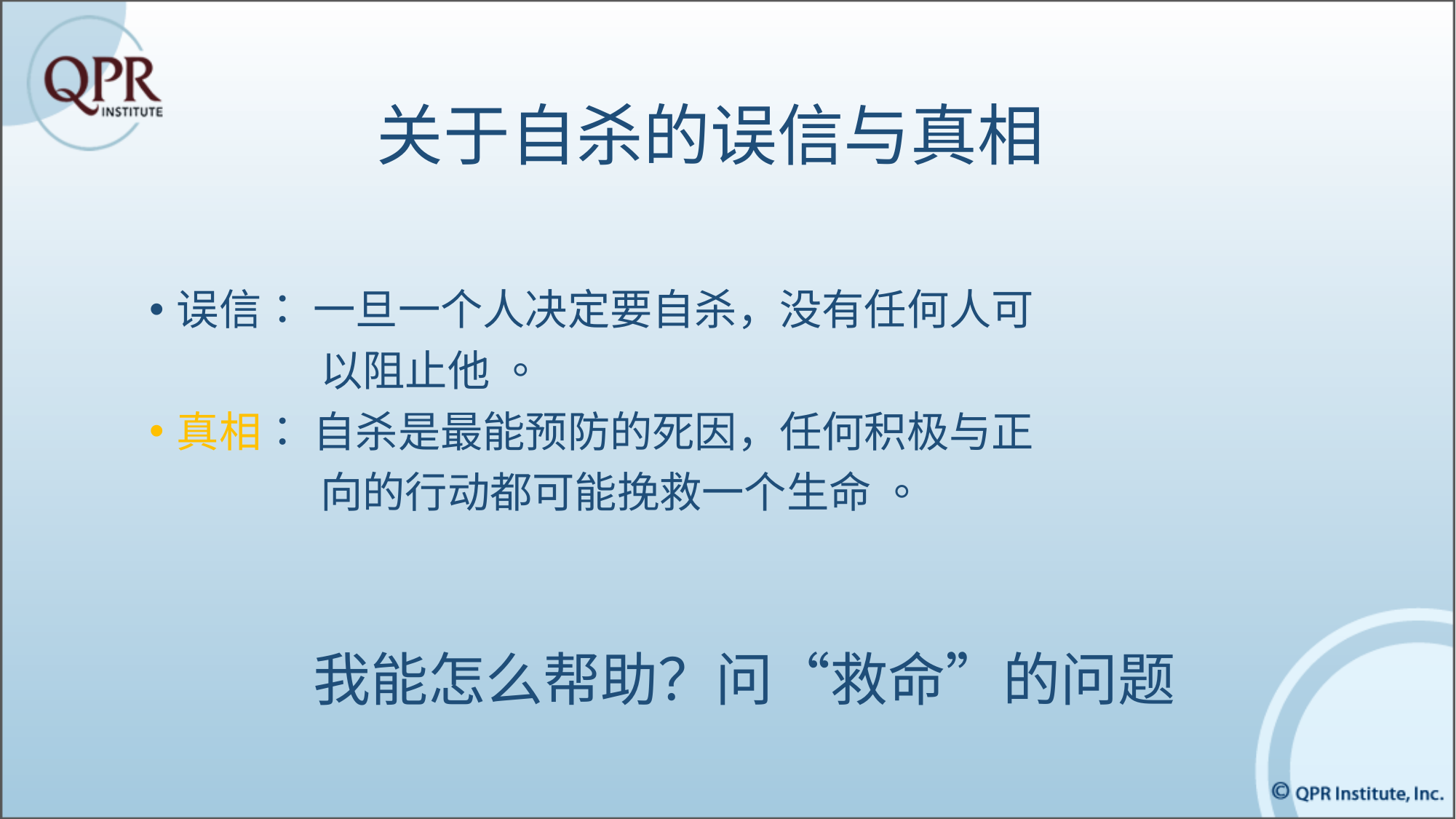

# 关于自杀的误信与真相
误信： 一旦一个人决定要自杀，没有任何人可
                 以阻止他 。
真相： 自杀是最能预防的死因，任何积极与正
                 向的行动都可能挽救一个生命 。

我能怎么帮助？问“救命”的问题